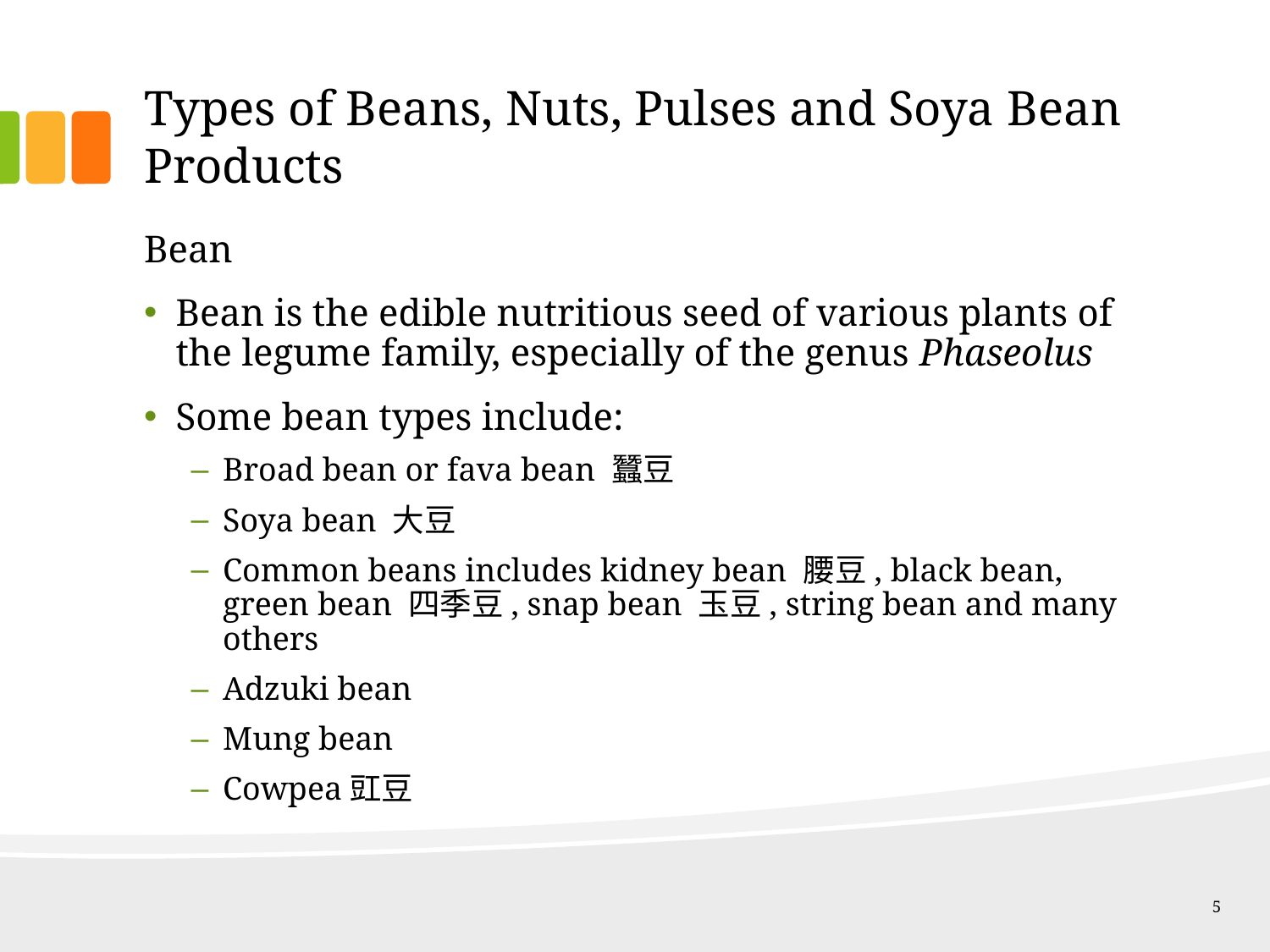

# Types of Beans, Nuts, Pulses and Soya Bean Products
Bean
Bean is the edible nutritious seed of various plants of the legume family, especially of the genus Phaseolus
Some bean types include:
Broad bean or fava bean 蠶豆
Soya bean 大豆
Common beans includes kidney bean 腰豆, black bean, green bean 四季豆, snap bean 玉豆, string bean and many others
Adzuki bean
Mung bean
Cowpea豇豆
5